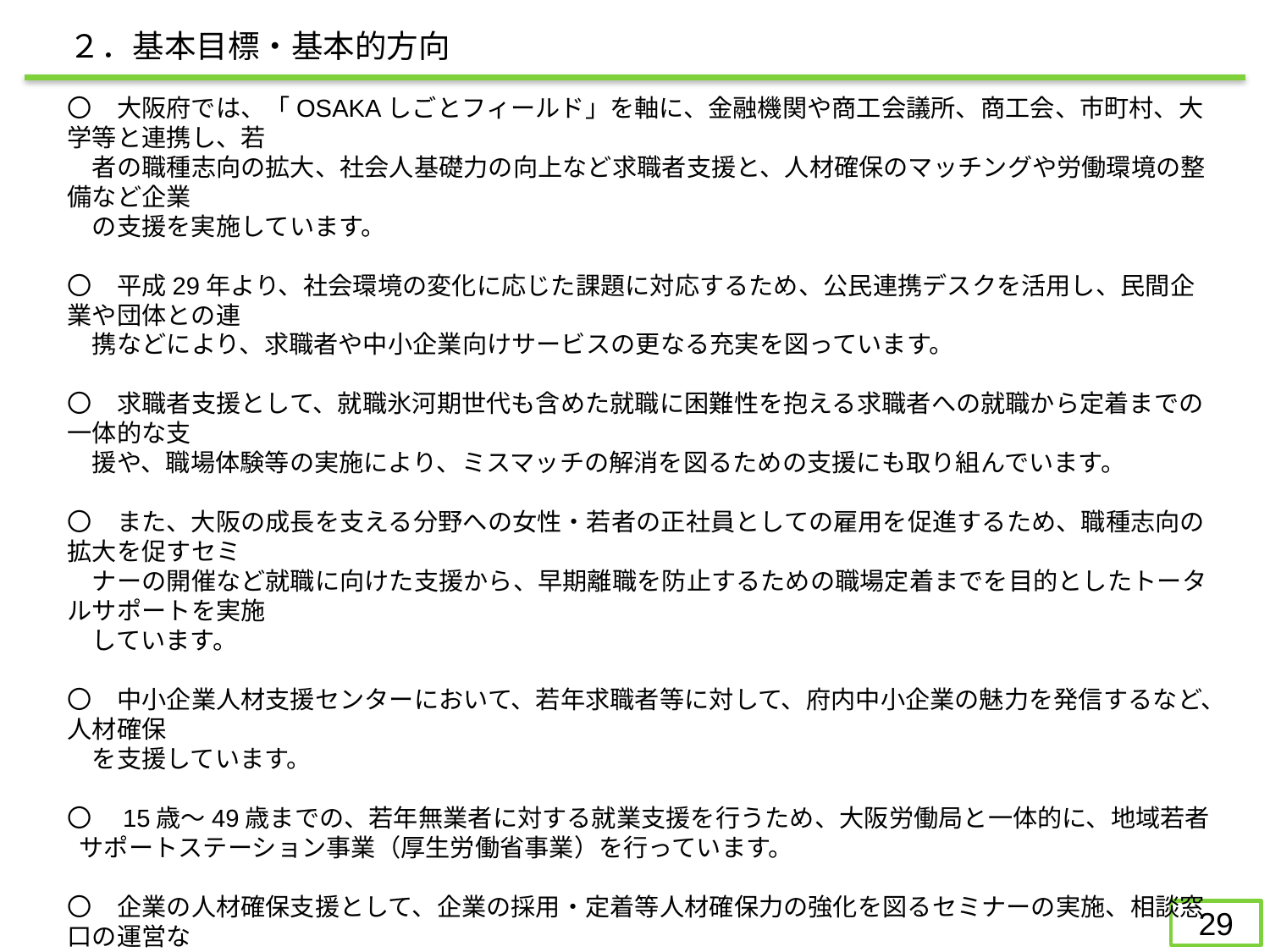

２．基本目標・基本的方向
〇　大阪府では、「OSAKAしごとフィールド」を軸に、金融機関や商工会議所、商工会、市町村、大学等と連携し、若
　者の職種志向の拡大、社会人基礎力の向上など求職者支援と、人材確保のマッチングや労働環境の整備など企業
　の支援を実施しています。

〇　平成29年より、社会環境の変化に応じた課題に対応するため、公民連携デスクを活用し、民間企業や団体との連
　携などにより、求職者や中小企業向けサービスの更なる充実を図っています。

〇　求職者支援として、就職氷河期世代も含めた就職に困難性を抱える求職者への就職から定着までの一体的な支
　援や、職場体験等の実施により、ミスマッチの解消を図るための支援にも取り組んでいます。

〇　また、大阪の成長を支える分野への女性・若者の正社員としての雇用を促進するため、職種志向の拡大を促すセミ
　ナーの開催など就職に向けた支援から、早期離職を防止するための職場定着までを目的としたトータルサポートを実施
　しています。

〇　中小企業人材支援センターにおいて、若年求職者等に対して、府内中小企業の魅力を発信するなど、人材確保
　を支援しています。

〇　15歳～49歳までの、若年無業者に対する就業支援を行うため、大阪労働局と一体的に、地域若者サポートステーション事業（厚生労働省事業）を行っています。

〇　企業の人材確保支援として、企業の採用・定着等人材確保力の強化を図るセミナーの実施、相談窓口の運営な
　どを行っています。

29